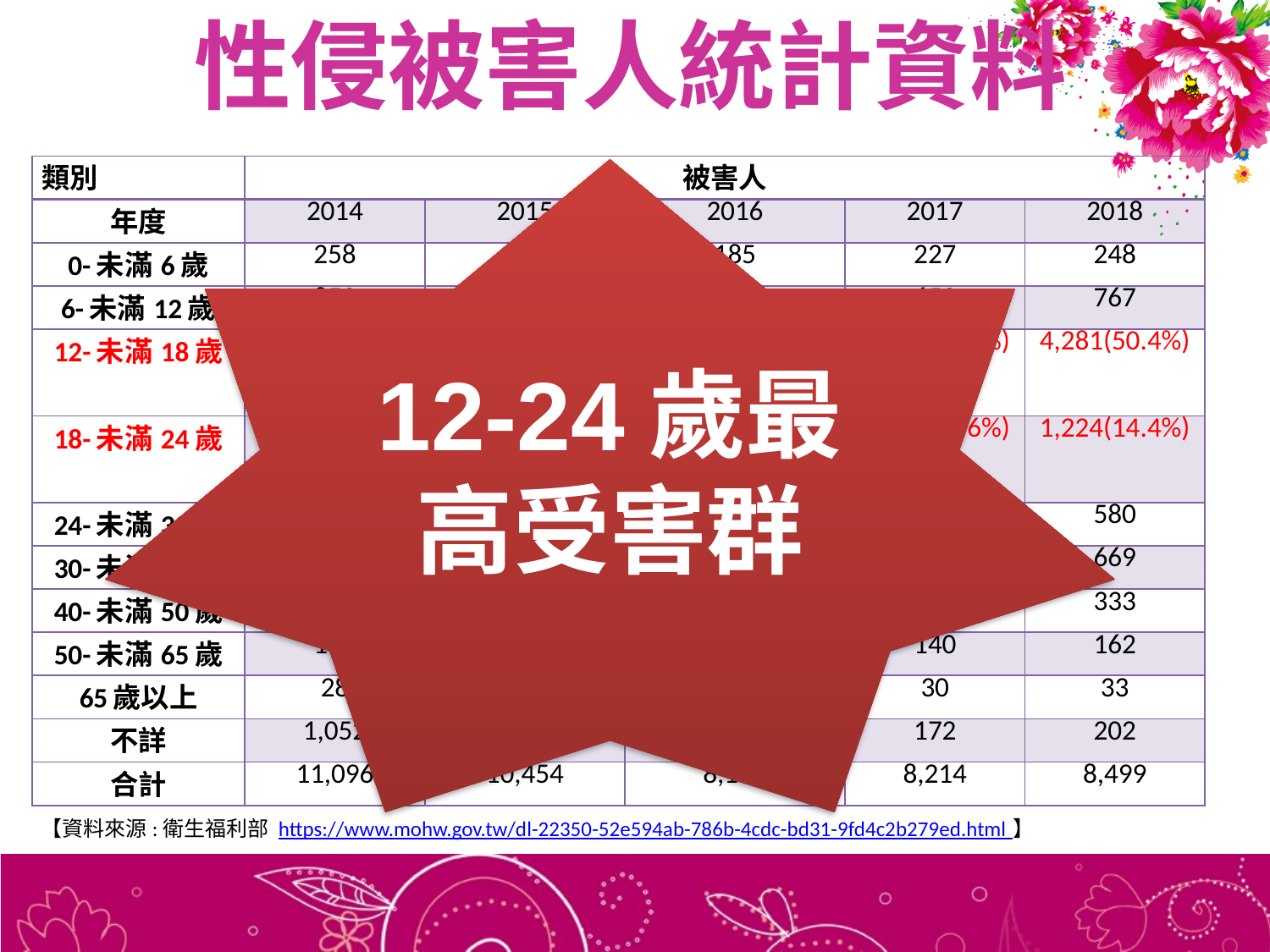

# 性侵被害人統計資料
| 類別 | 被害人 |  |  |  |  |
| --- | --- | --- | --- | --- | --- |
| 年度 | 2014 | 2015 | 2016 | 2017 | 2018 |
| 0-未滿6歲 | 258 | 235 | 185 | 227 | 248 |
| 6-未滿12歲 | 853 | 903 | 592 | 659 | 767 |
| 12-未滿18歲 | 5,939(53.5%) | 5,653(54.1%) | 4,437(54.5%) | 4,354(53.0%) | 4,281(50.4%) |
| 18-未滿24歲 | 1,326(12.0%) | 1,265(12.1%) | 1,017(12.5%) | 1,121(13.6%) | 1,224(14.4%) |
| 24-未滿30歲 | 539 | 497 | 504 | 554 | 580 |
| 30-未滿40歲 | 670 | 626 | 610 | 633 | 669 |
| 40-未滿50歲 | 284 | 319 | 276 | 324 | 333 |
| 50-未滿65歲 | 147 | 144 | 133 | 140 | 162 |
| 65歲以上 | 28 | 39 | 41 | 30 | 33 |
| 不詳 | 1,052 | 773 | 346 | 172 | 202 |
| 合計 | 11,096 | 10,454 | 8,141 | 8,214 | 8,499 |
12-24歲最高受害群
【資料來源:衛生福利部 https://www.mohw.gov.tw/dl-22350-52e594ab-786b-4cdc-bd31-9fd4c2b279ed.html 】